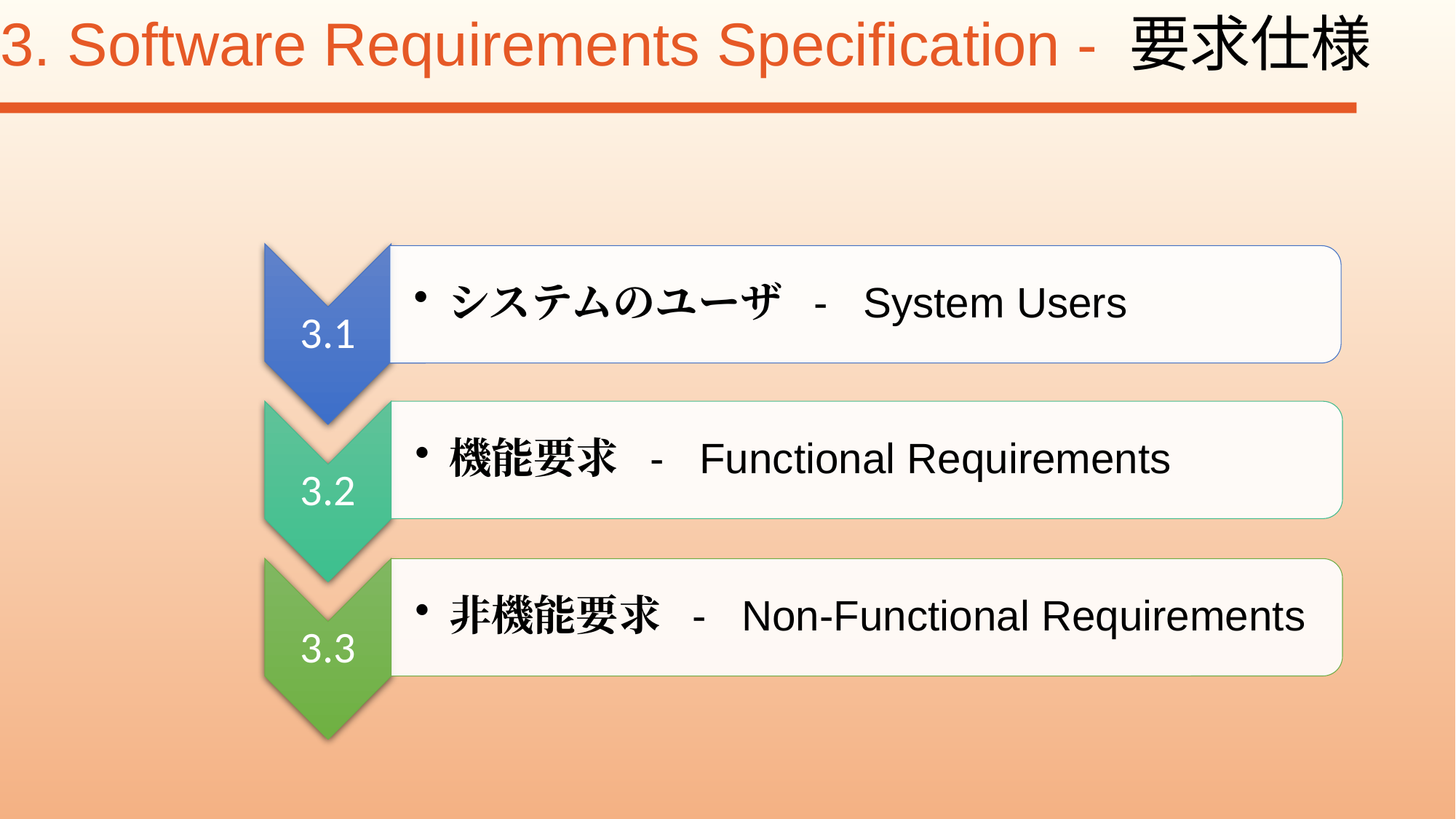

3. Software Requirements Specification - 要求仕様

3.1
システムのユーザ  -   System Users
3.2
機能要求  -   Functional Requirements
3.3
非機能要求  -   Non-Functional Requirements